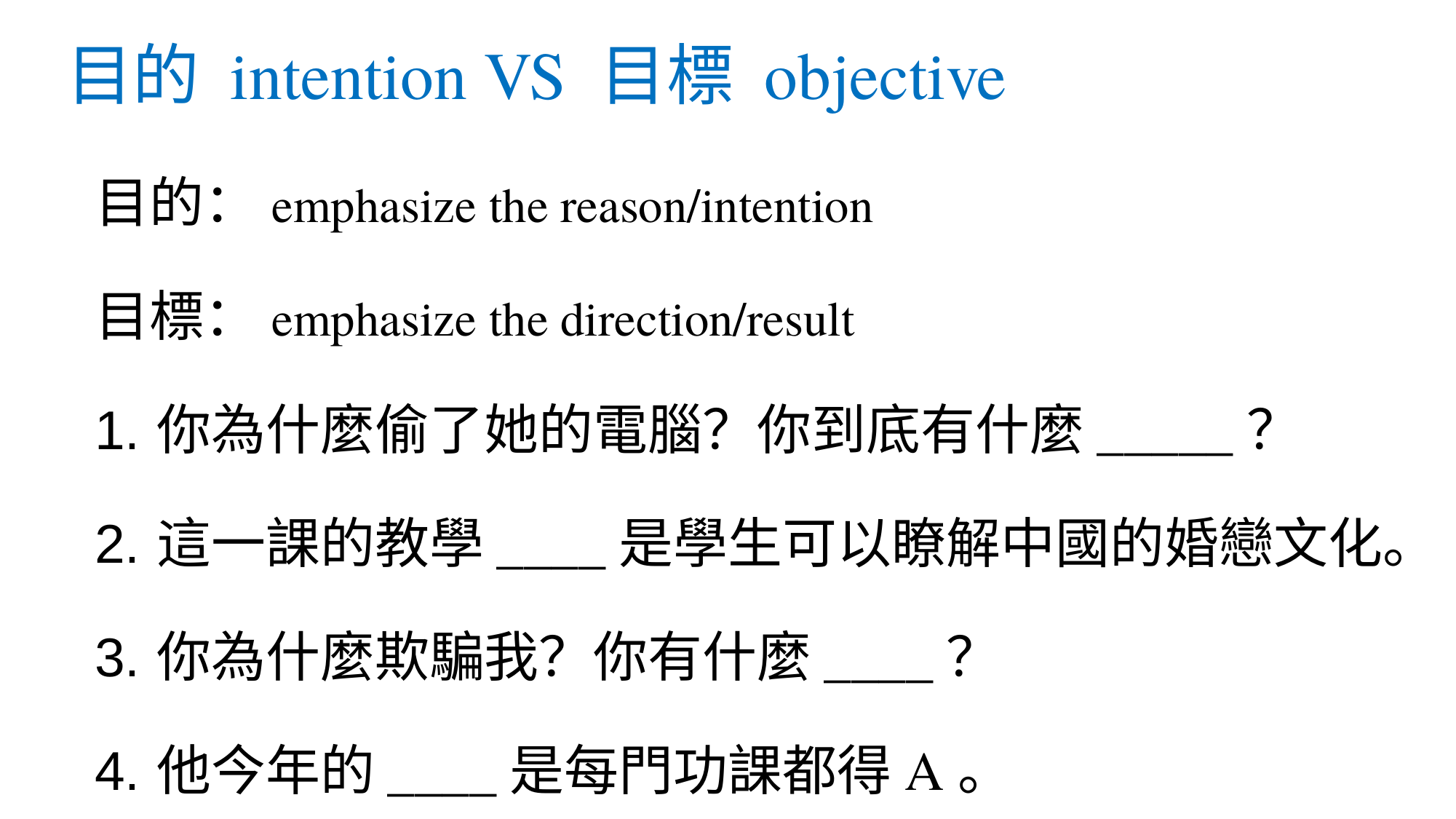

# 目的 intention VS 目標 objective
目的：emphasize the reason/intention
目標：emphasize the direction/result
你為什麼偷了她的電腦？你到底有什麼_____？
這一課的教學____是學生可以瞭解中國的婚戀文化。
你為什麼欺騙我？你有什麼____？
他今年的____是每門功課都得A。